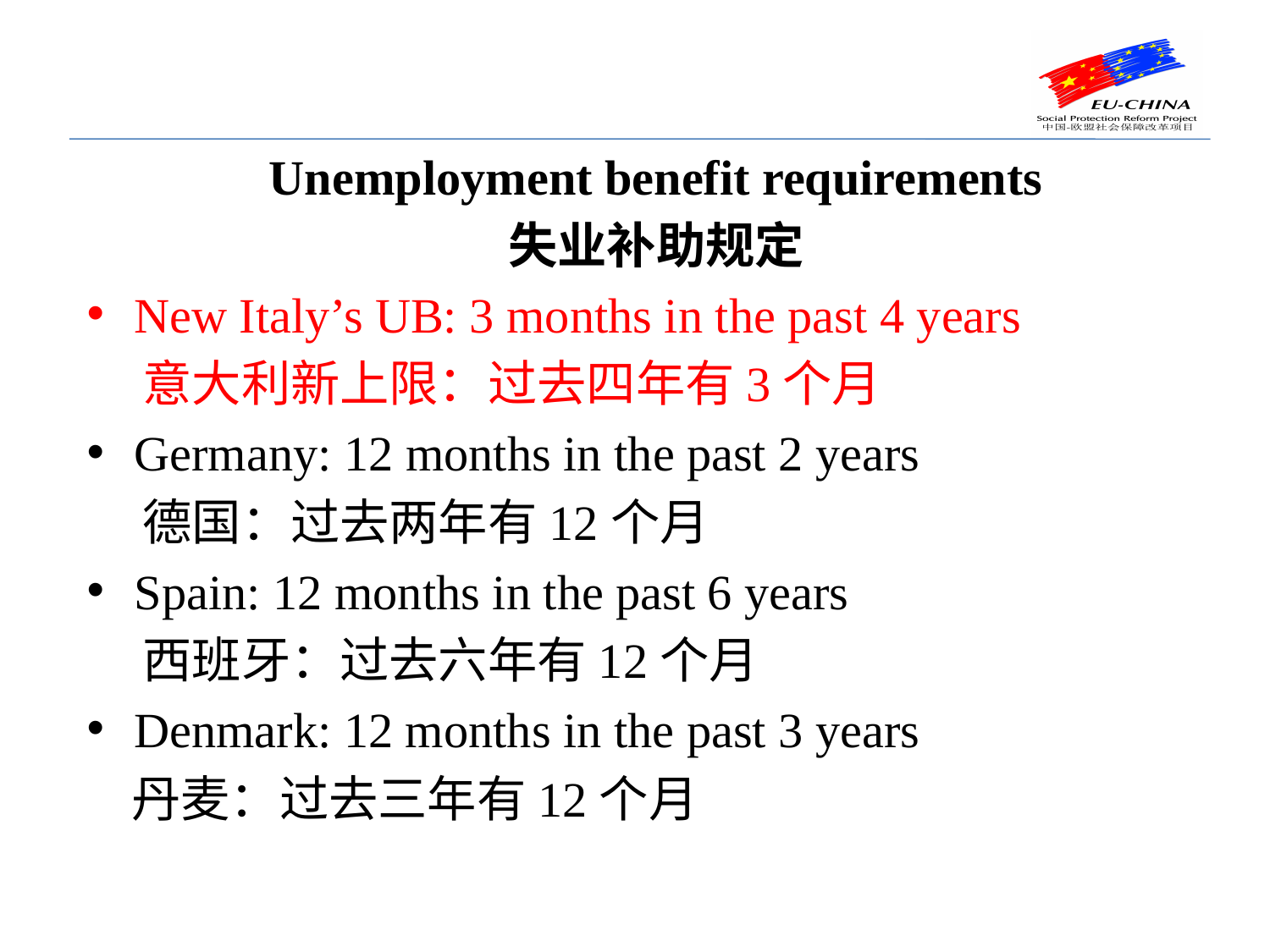

Unemployment benefit requirements
失业补助规定
New Italy’s UB: 3 months in the past 4 years
    意大利新上限：过去四年有3个月
Germany: 12 months in the past 2 years
    德国：过去两年有12个月
Spain: 12 months in the past 6 years
    西班牙：过去六年有12个月
Denmark: 12 months in the past 3 years
   丹麦：过去三年有12个月